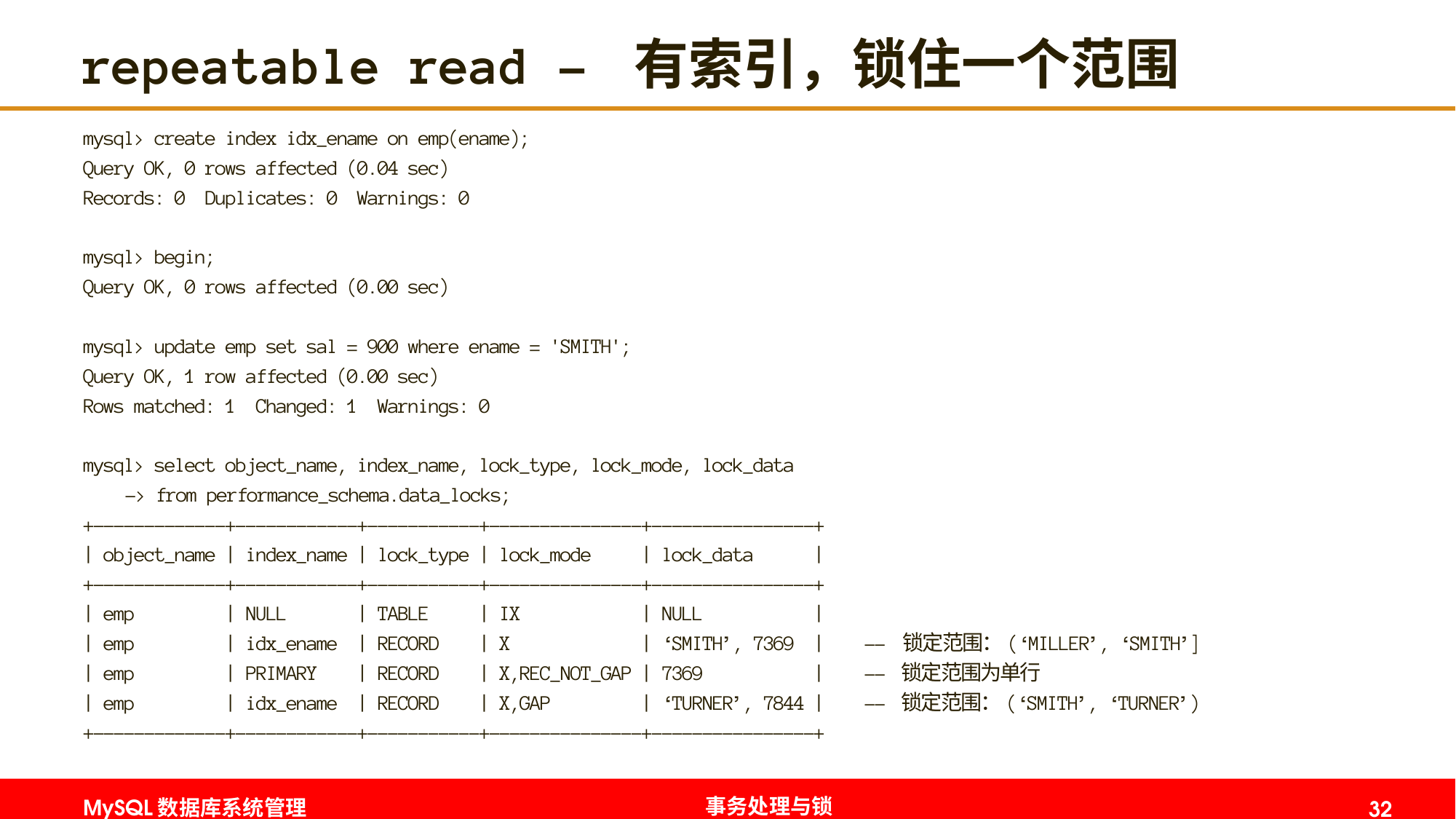

# repeatable read – 有索引，锁住一个范围
mysql> create index idx_ename on emp(ename);
Query OK, 0 rows affected (0.04 sec)
Records: 0  Duplicates: 0  Warnings: 0

mysql> begin;
Query OK, 0 rows affected (0.00 sec)

mysql> update emp set sal = 900 where ename = 'SMITH';
Query OK, 1 row affected (0.00 sec)
Rows matched: 1  Changed: 1  Warnings: 0

mysql> select object_name, index_name, lock_type, lock_mode, lock_data
    -> from performance_schema.data_locks;
+-------------+------------+-----------+---------------+----------------+
| object_name | index_name | lock_type | lock_mode     | lock_data      |
+-------------+------------+-----------+---------------+----------------+
| emp         | NULL       | TABLE     | IX            | NULL           |
| emp         | idx_ename  | RECORD    | X             | ‘SMITH’, 7369  |    -- 锁定范围：(‘MILLER’, ‘SMITH’]
| emp         | PRIMARY    | RECORD    | X,REC_NOT_GAP | 7369           |    -- 锁定范围为单行
| emp         | idx_ename  | RECORD    | X,GAP         | ‘TURNER’, 7844 |    -- 锁定范围：(‘SMITH’, ‘TURNER’)
+-------------+------------+-----------+---------------+----------------+